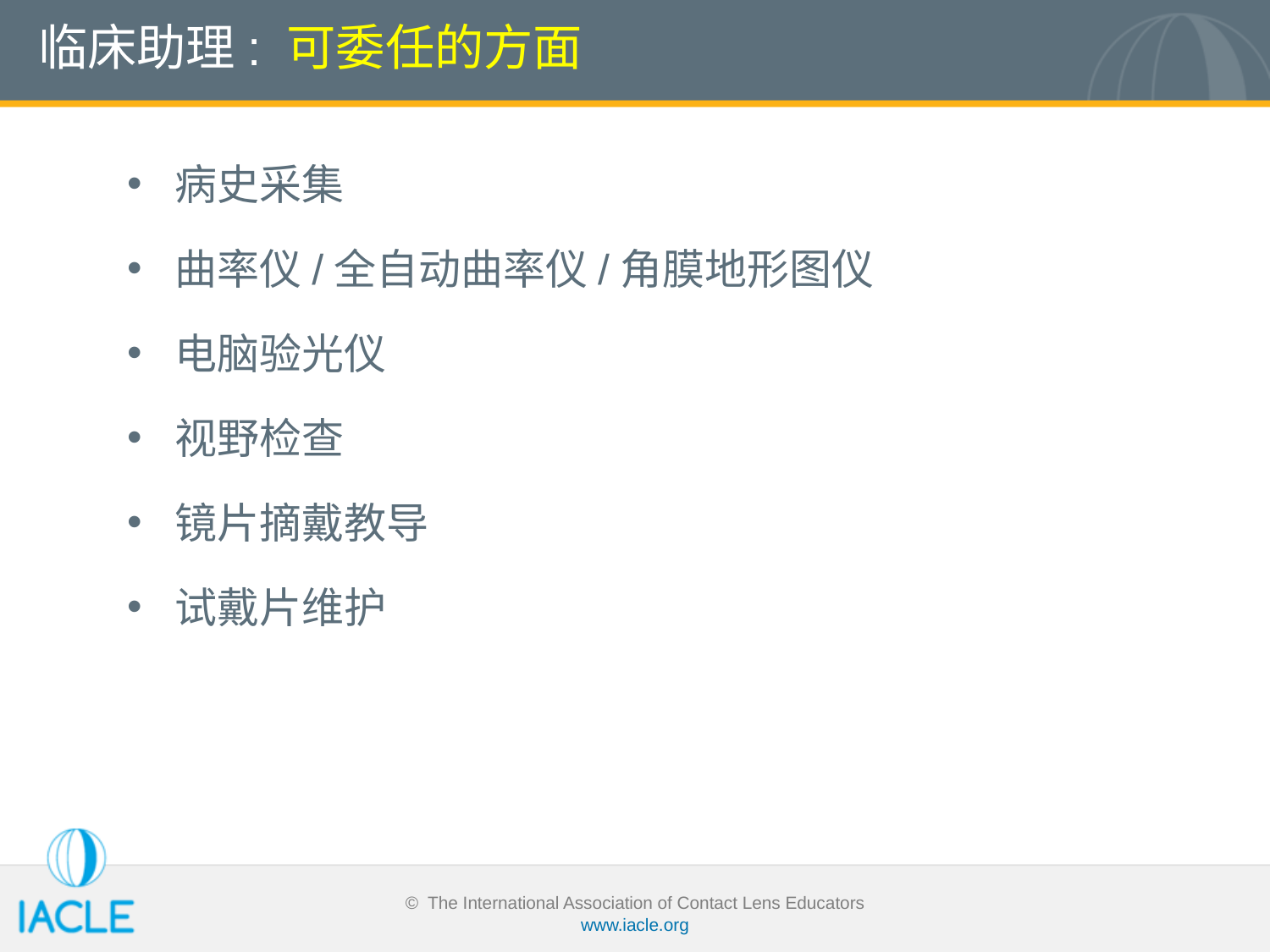

# 临床助理: 可委任的方面
病史采集
曲率仪/全自动曲率仪/角膜地形图仪
电脑验光仪
视野检查
镜片摘戴教导
试戴片维护